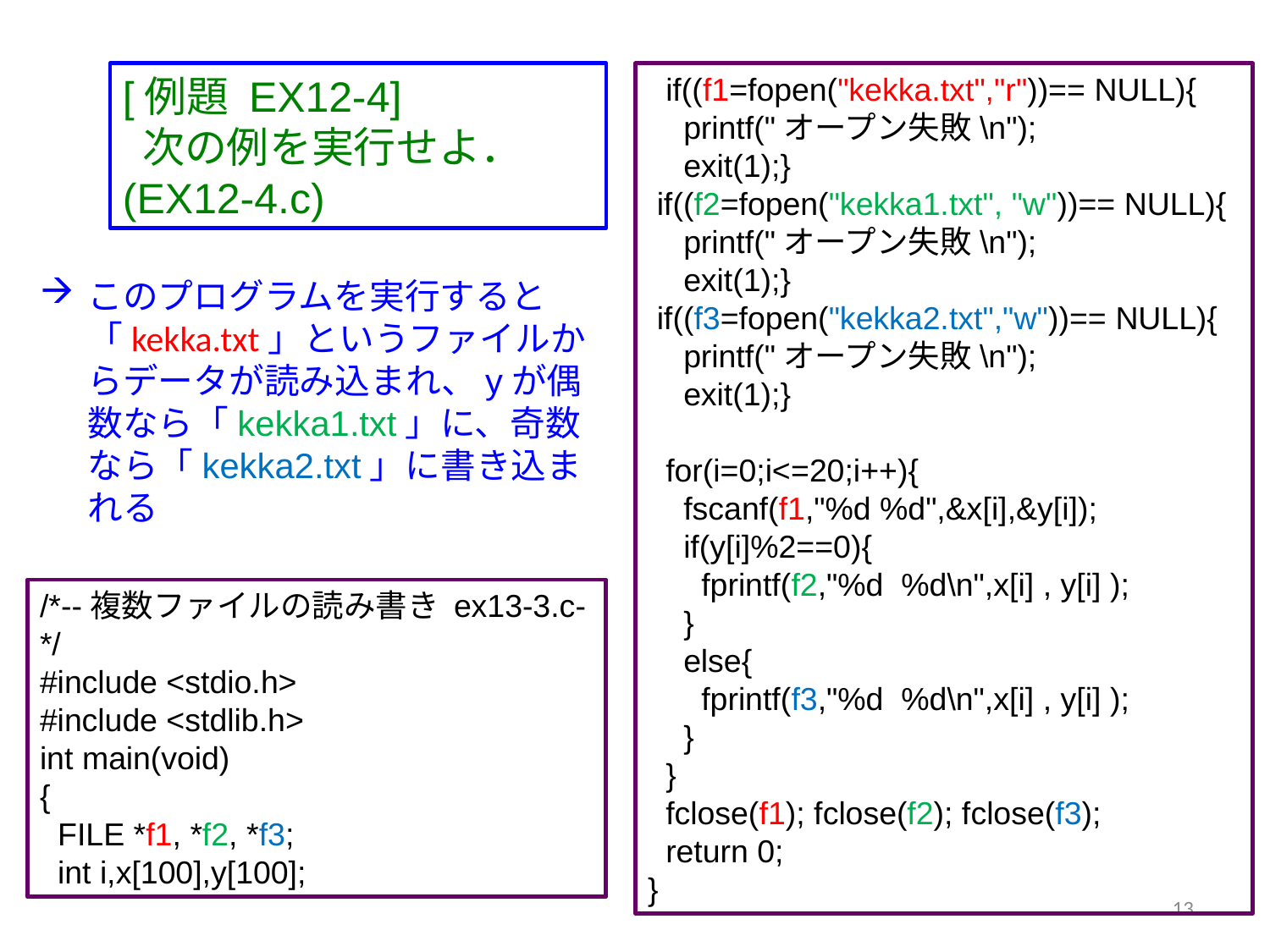

[例題 EX12-4]
 次の例を実行せよ．(EX12-4.c)
  if((f1=fopen("kekka.txt","r"))== NULL){
    printf("オープン失敗\n");
    exit(1);}
 if((f2=fopen("kekka1.txt", "w"))== NULL){
    printf("オープン失敗\n");
    exit(1);}
 if((f3=fopen("kekka2.txt","w"))== NULL){
    printf("オープン失敗\n");
    exit(1);}

  for(i=0;i<=20;i++){
    fscanf(f1,"%d %d",&x[i],&y[i]);
    if(y[i]%2==0){
      fprintf(f2,"%d  %d\n",x[i] , y[i] );
    }
    else{
      fprintf(f3,"%d  %d\n",x[i] , y[i] );
    }
  }
  fclose(f1); fclose(f2); fclose(f3);
  return 0;
}
このプログラムを実行すると「kekka.txt」というファイルからデータが読み込まれ、yが偶数なら「kekka1.txt」に、奇数なら「kekka2.txt」に書き込まれる
/*--複数ファイルの読み書き ex13-3.c-*/
#include <stdio.h>
#include <stdlib.h>
int main(void)
{
  FILE *f1, *f2, *f3;
  int i,x[100],y[100];
13